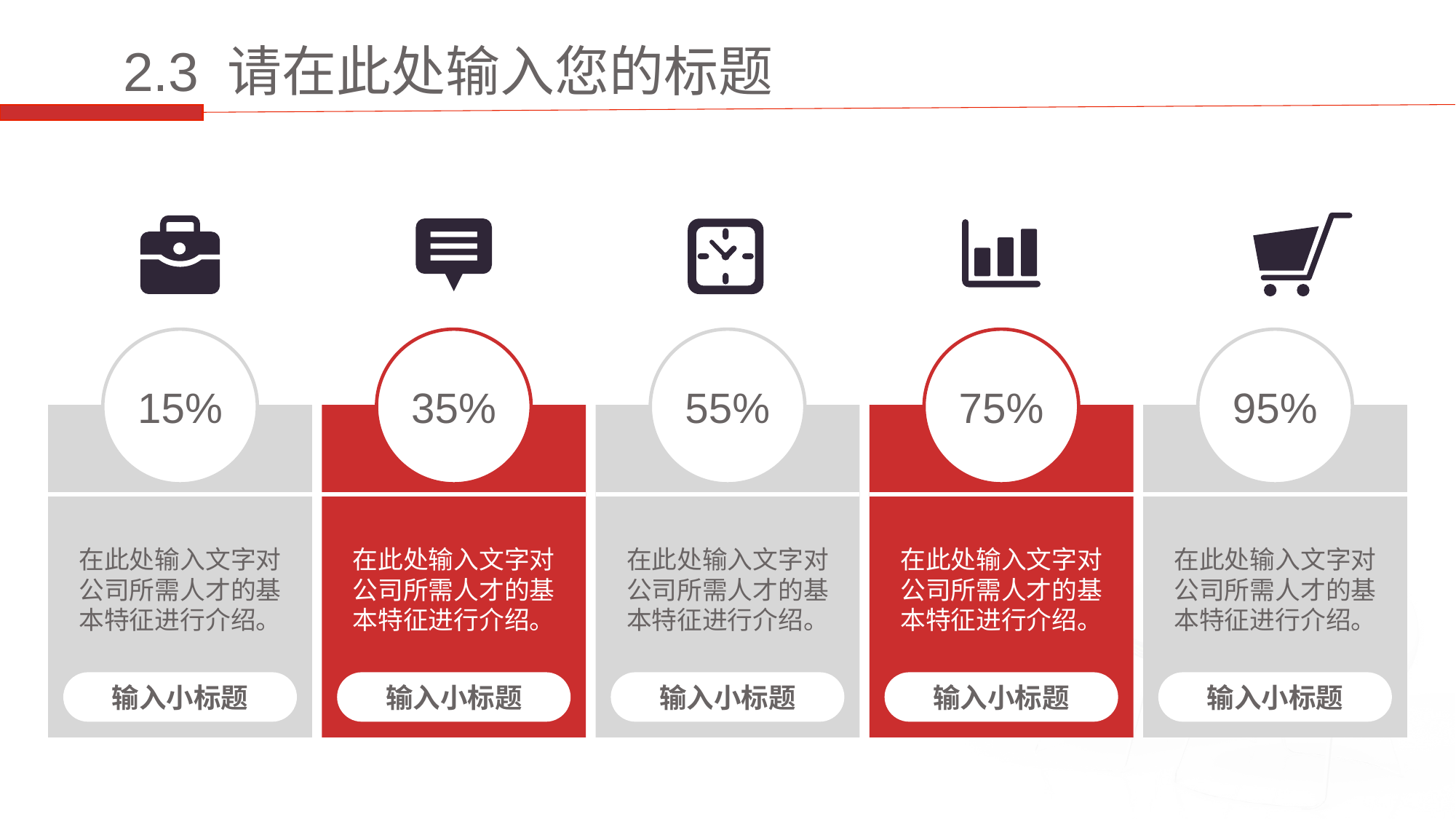

2.3 请在此处输入您的标题

15%
35%
55%
75%
95%

在此处输入文字对公司所需人才的基本特征进行介绍。
在此处输入文字对公司所需人才的基本特征进行介绍。
在此处输入文字对公司所需人才的基本特征进行介绍。
在此处输入文字对公司所需人才的基本特征进行介绍。
在此处输入文字对公司所需人才的基本特征进行介绍。
输入小标题
输入小标题
输入小标题
输入小标题
输入小标题